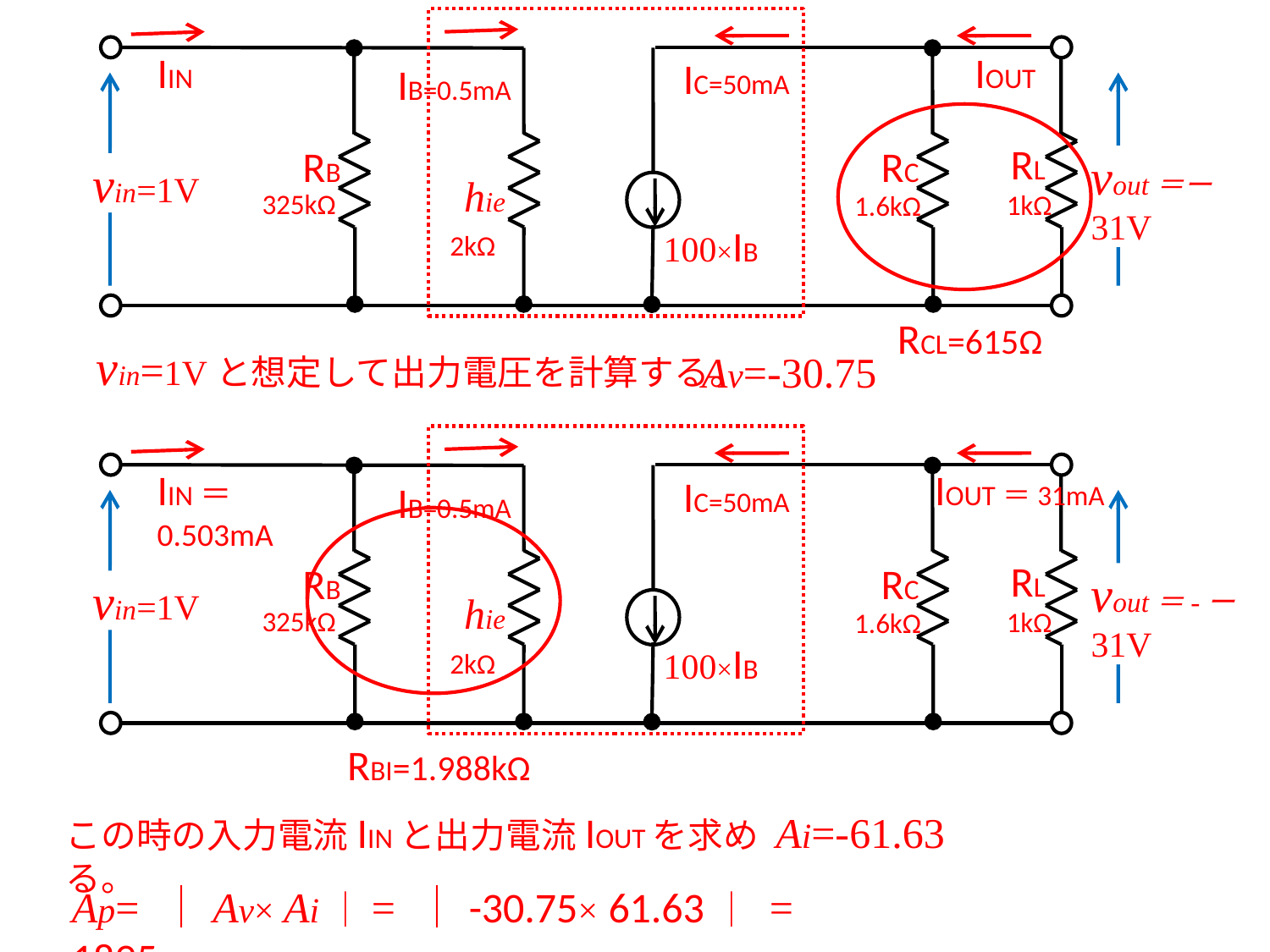

IIN
IOUT
IC=50mA

IB=0.5mA

RL

RB
RC
vout＝ー31V
vin=1V
hie

325kΩ
1kΩ
1.6kΩ
100×IB
2kΩ

RCL=615Ω
vin=1Vと想定して出力電圧を計算する。
Av=-30.75

IIN＝0.503mA
IOUT＝31mA
IC=50mA

IB=0.5mA

RL

RB
RC
vout＝-ー31V
vin=1V
hie

325kΩ
1kΩ
1.6kΩ
100×IB
2kΩ

RBI=1.988kΩ
この時の入力電流IINと出力電流IOUTを求める。
Ai=-61.63
Ap= ｜Av× Ai｜= ｜-30.75× 61.63｜ = 1895